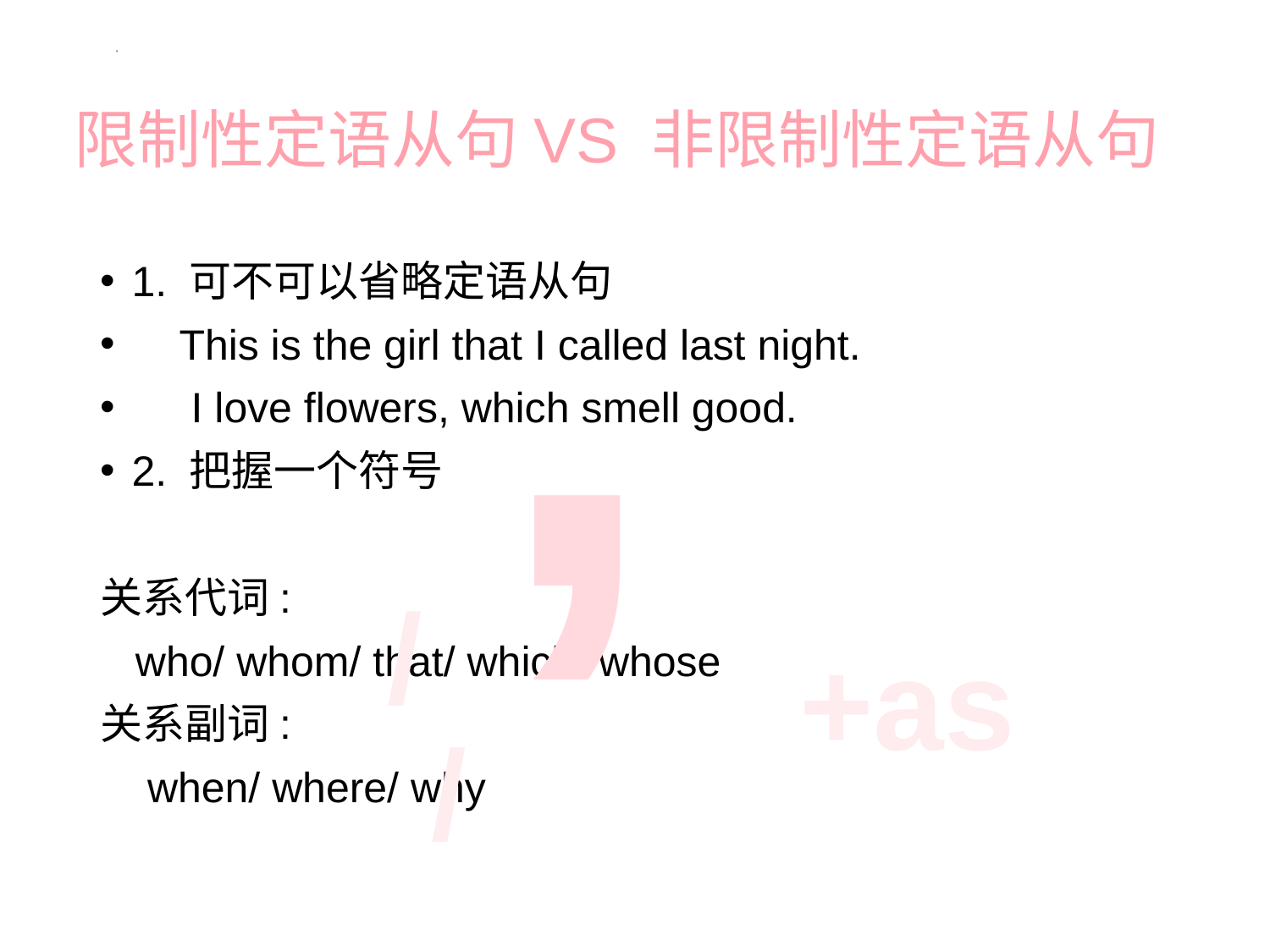

,
# 限制性定语从句VS 非限制性定语从句
1. 可不可以省略定语从句
    This is the girl that I called last night.
     I love flowers, which smell good.
2. 把握一个符号

关系代词:
   who/ whom/ that/ which/ whose
关系副词:
    when/ where/ why
/
+as
/